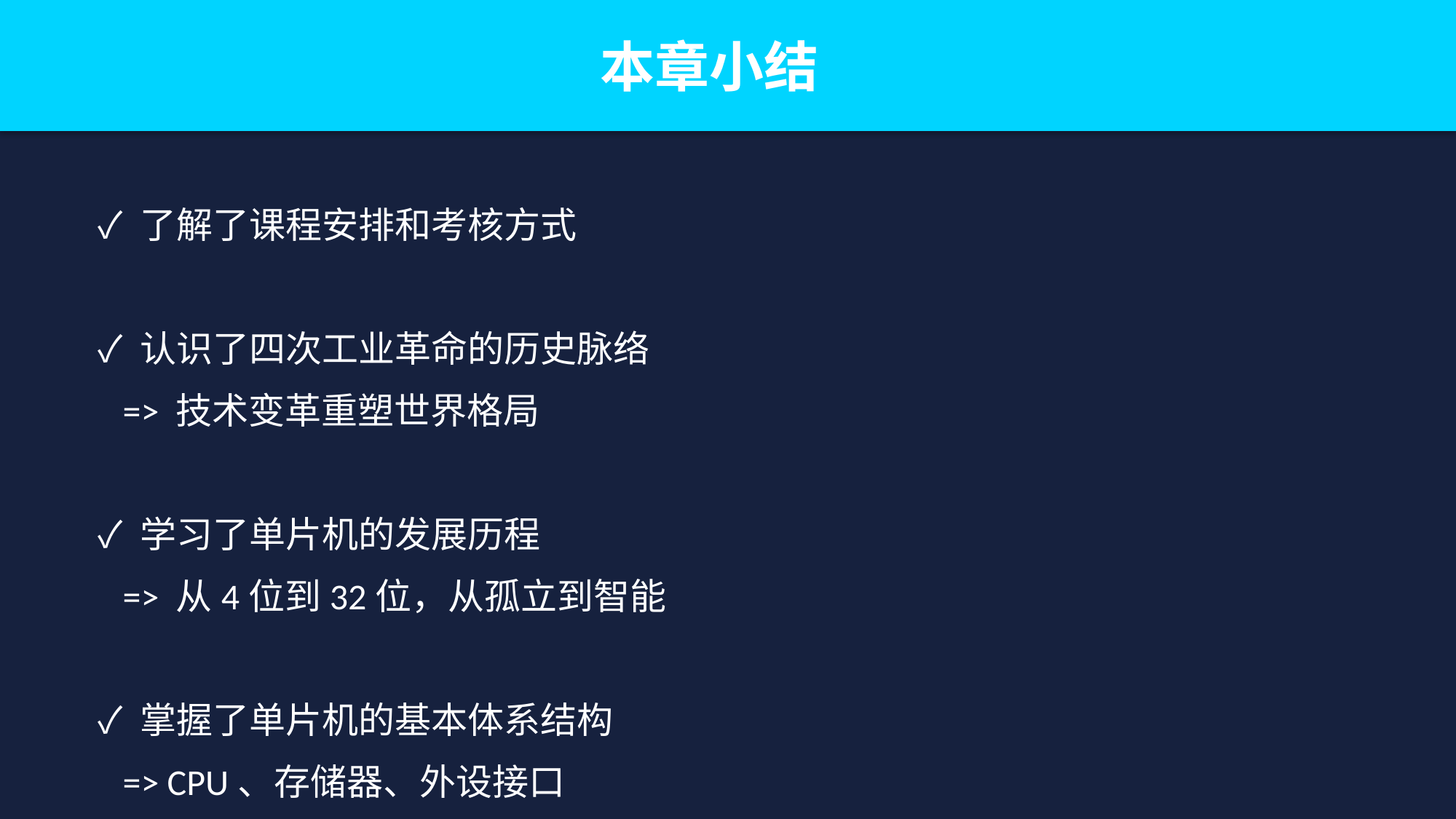

本章小结
✓ 了解了课程安排和考核方式

✓ 认识了四次工业革命的历史脉络
   => 技术变革重塑世界格局

✓ 学习了单片机的发展历程
   => 从4位到32位，从孤立到智能

✓ 掌握了单片机的基本体系结构
   => CPU、存储器、外设接口

✓ 认识了ESP32和开发环境
   => 为后续学习打下基础